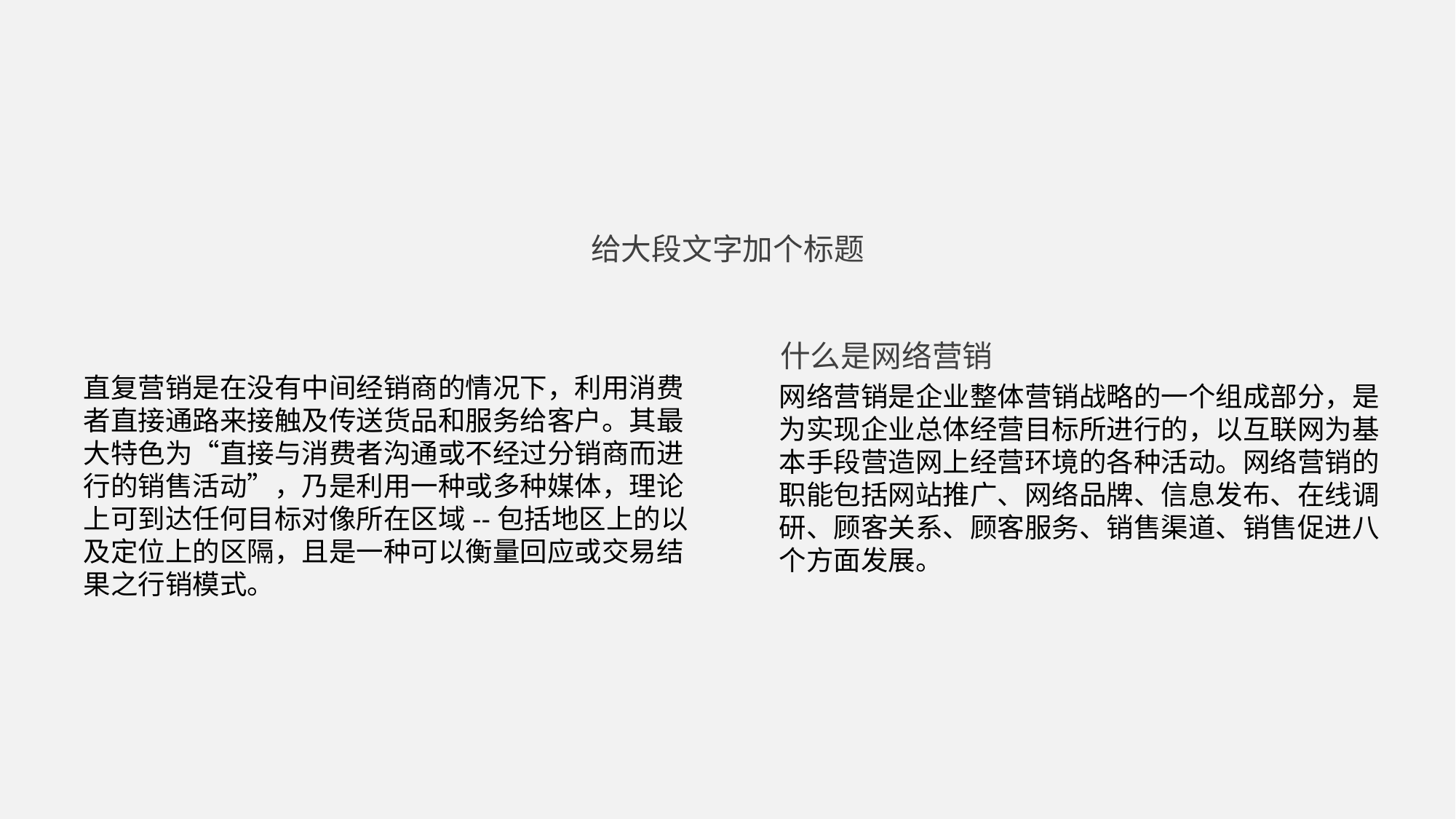

给大段文字加个标题
什么是网络营销
直复营销是在没有中间经销商的情况下，利用消费者直接通路来接触及传送货品和服务给客户。其最大特色为“直接与消费者沟通或不经过分销商而进行的销售活动”，乃是利用一种或多种媒体，理论上可到达任何目标对像所在区域--包括地区上的以及定位上的区隔，且是一种可以衡量回应或交易结果之行销模式。
网络营销是企业整体营销战略的一个组成部分，是为实现企业总体经营目标所进行的，以互联网为基本手段营造网上经营环境的各种活动。网络营销的职能包括网站推广、网络品牌、信息发布、在线调研、顾客关系、顾客服务、销售渠道、销售促进八个方面发展。